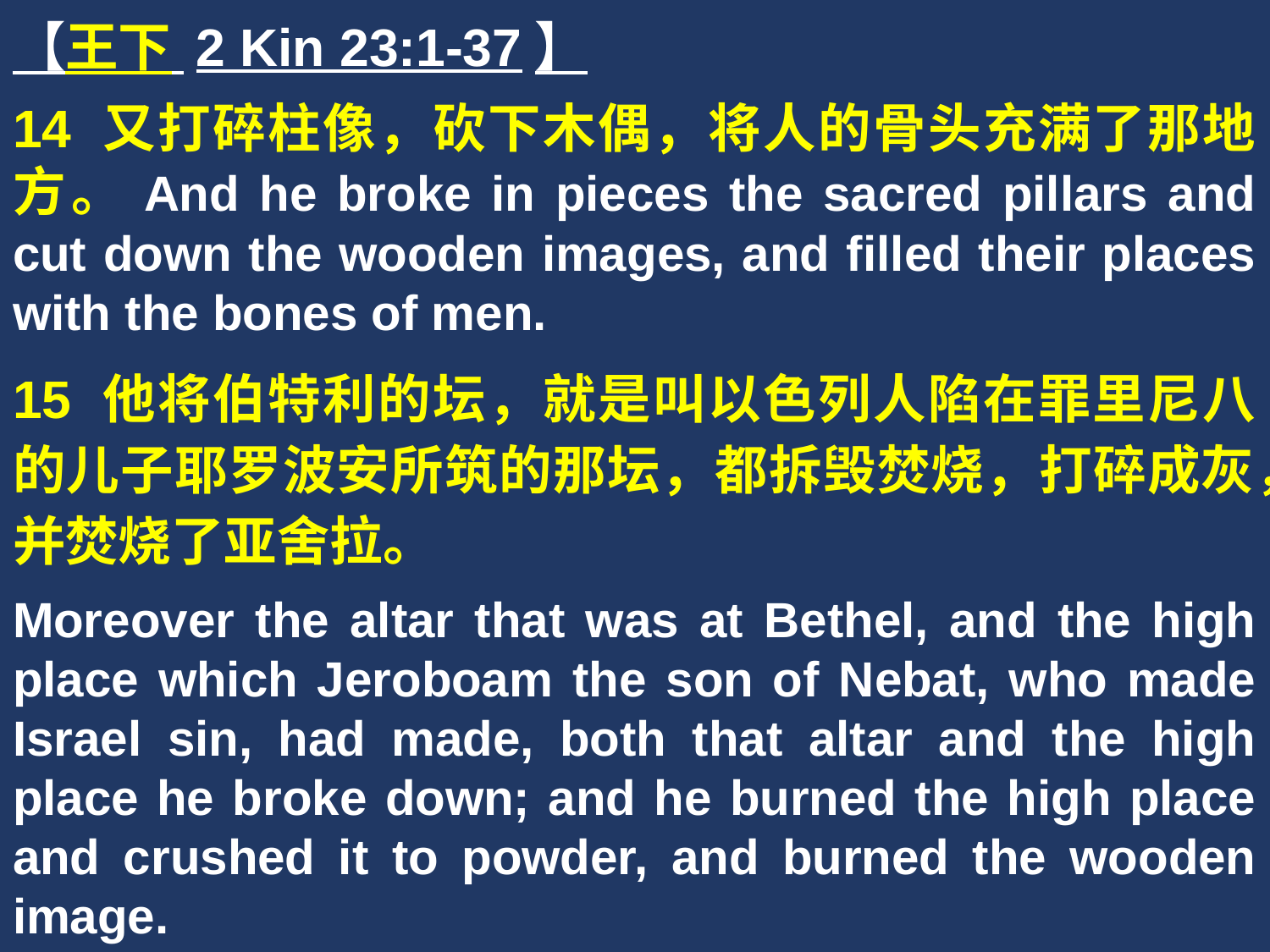

【王下 2 Kin 23:1-37】
14 又打碎柱像，砍下木偶，将人的骨头充满了那地方。And he broke in pieces the sacred pillars and cut down the wooden images, and filled their places with the bones of men.
15 他将伯特利的坛，就是叫以色列人陷在罪里尼八的儿子耶罗波安所筑的那坛，都拆毁焚烧，打碎成灰，并焚烧了亚舍拉。
Moreover the altar that was at Bethel, and the high place which Jeroboam the son of Nebat, who made Israel sin, had made, both that altar and the high place he broke down; and he burned the high place and crushed it to powder, and burned the wooden image.